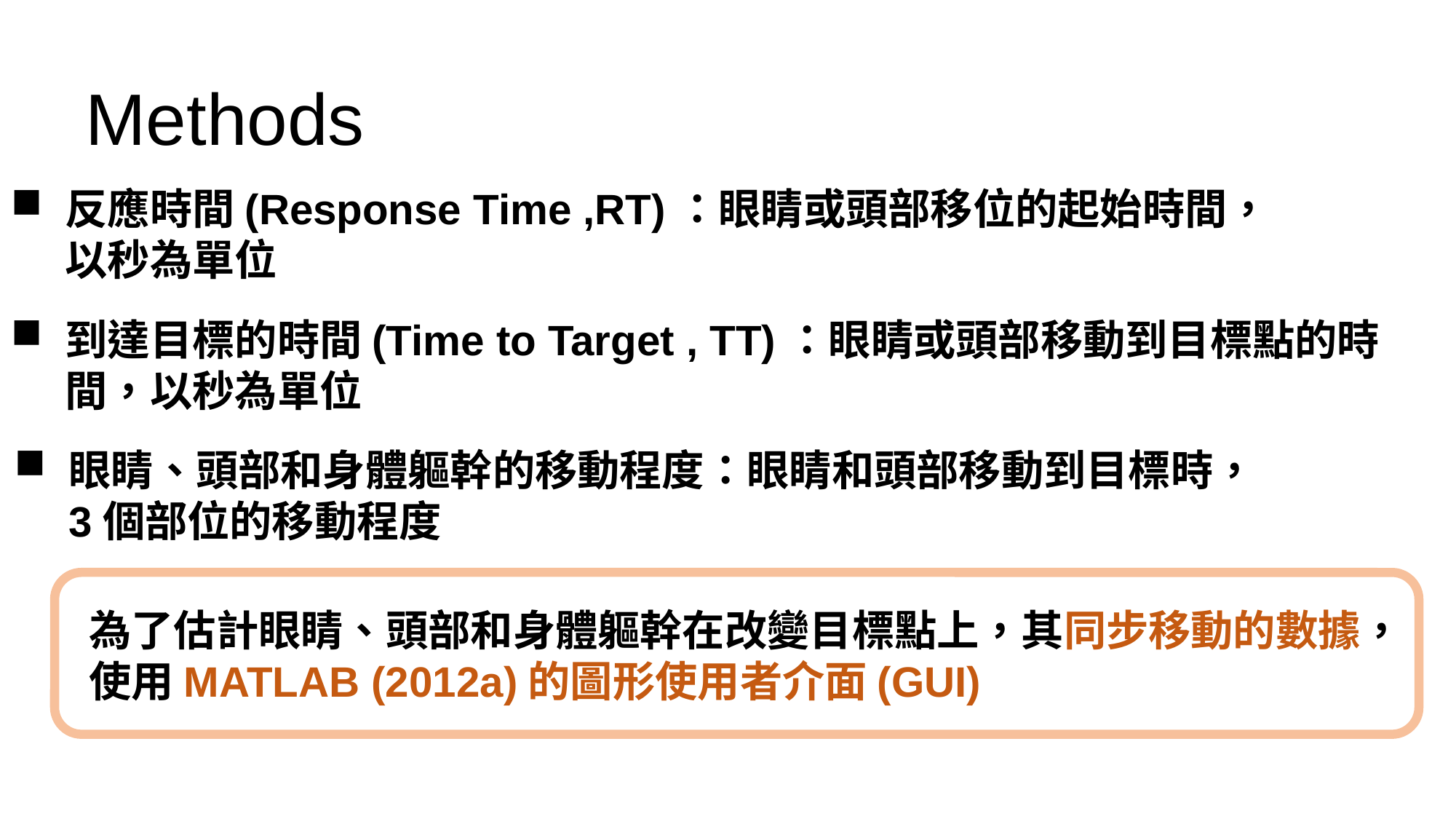

Methods
反應時間(Response Time ,RT)：眼睛或頭部移位的起始時間，以秒為單位
到達目標的時間(Time to Target , TT)：眼睛或頭部移動到目標點的時間，以秒為單位
眼睛、頭部和身體軀幹的移動程度：眼睛和頭部移動到目標時，3個部位的移動程度

為了估計眼睛、頭部和身體軀幹在改變目標點上，其同步移動的數據，使用MATLAB (2012a)的圖形使用者介面(GUI)